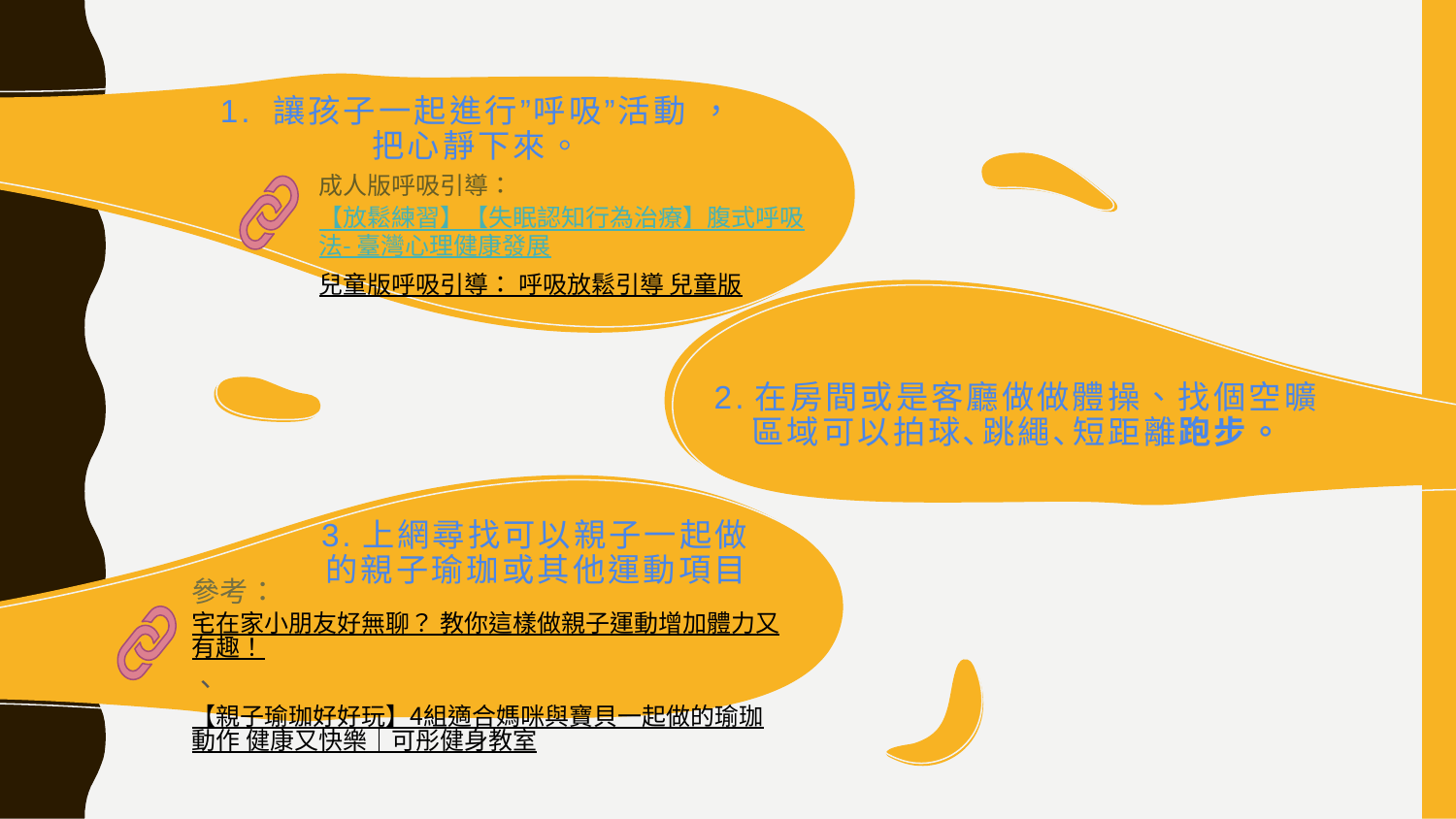

1. 讓孩子一起進行”呼吸”活動 ，
把心靜下來。

成人版呼吸引導： 【放鬆練習】【失眠認知行為治療】腹式呼吸法- 臺灣心理健康發展
兒童版呼吸引導： 呼吸放鬆引導 兒童版

# 2.在房間或是客廳做做體操、找個空曠區域可以拍球､跳繩､短距離跑步。

3.上網尋找可以親子一起做的親子瑜珈或其他運動項目

參考：宅在家小朋友好無聊？ 教你這樣做親子運動增加體力又有趣！、【親子瑜珈好好玩】4組適合媽咪與寶貝一起做的瑜珈動作 健康又快樂｜可彤健身教室